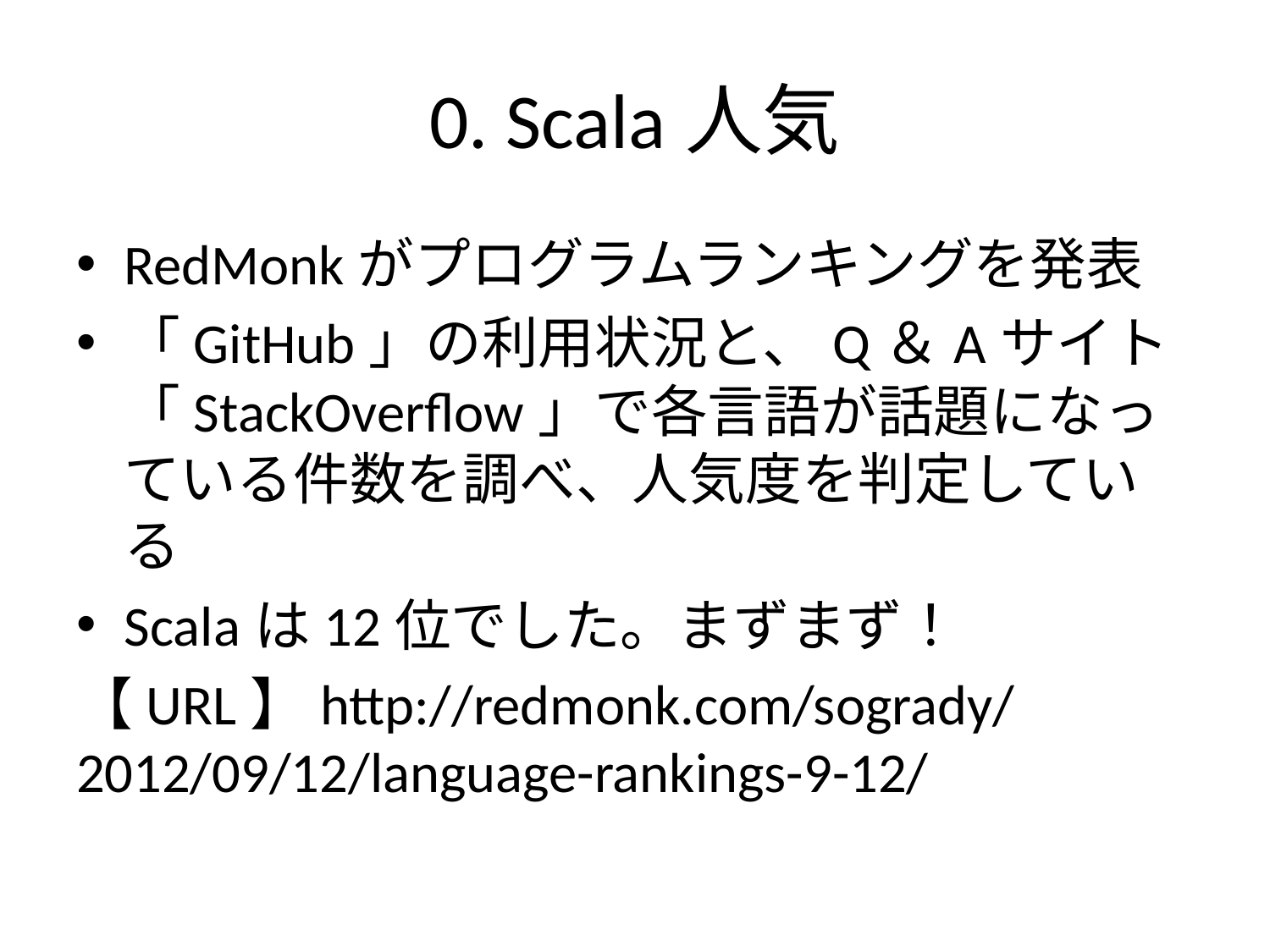

# 0. Scala人気
RedMonkがプログラムランキングを発表
「GitHub」の利用状況と、Q＆Aサイト「StackOverflow」で各言語が話題になっている件数を調べ、人気度を判定している
Scalaは12位でした。まずまず！
【URL】http://redmonk.com/sogrady/2012/09/12/language-rankings-9-12/